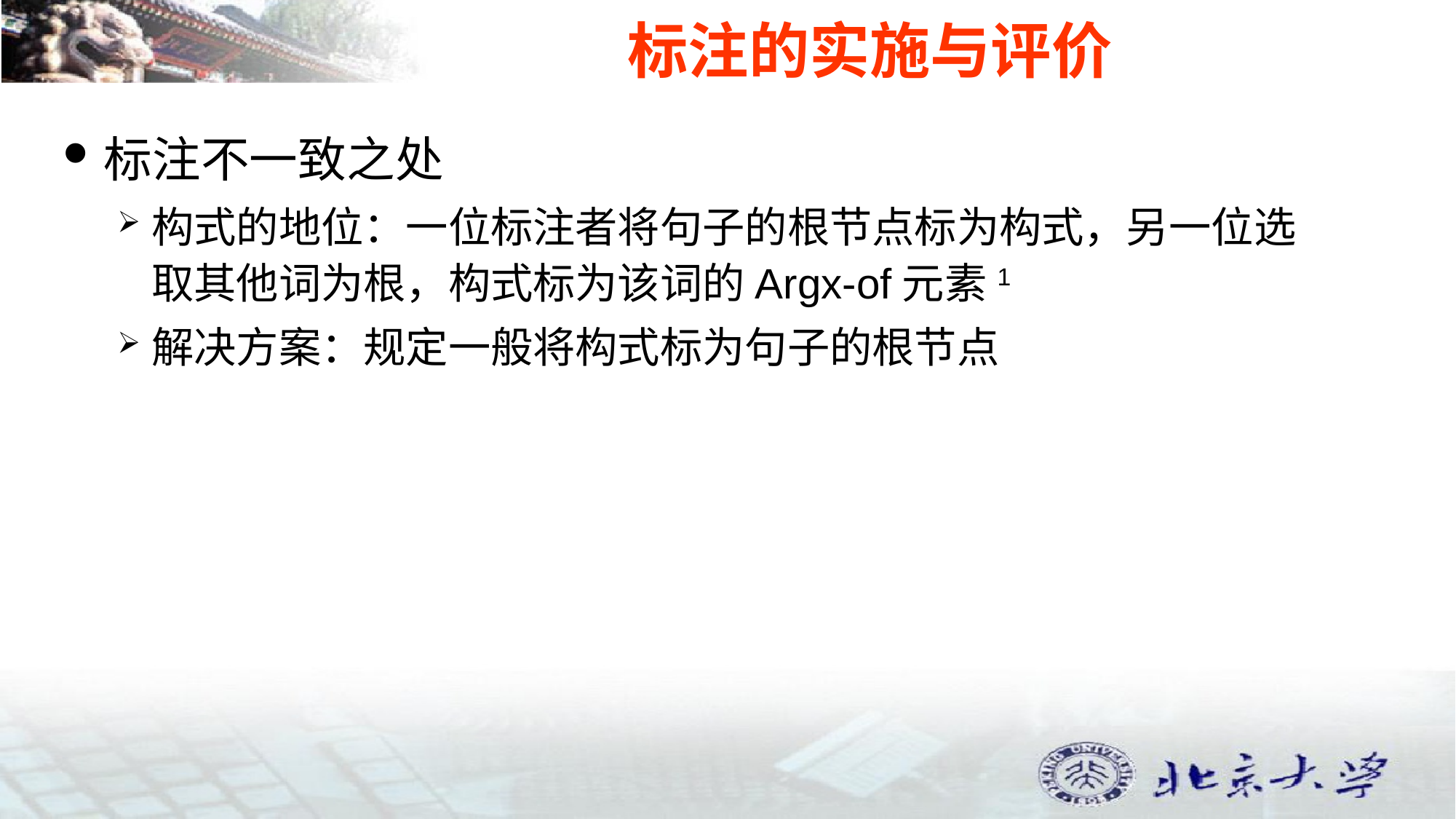

# 标注的实施与评价
标注不一致之处
构式的地位：一位标注者将句子的根节点标为构式，另一位选取其他词为根，构式标为该词的Argx-of元素1
解决方案：规定一般将构式标为句子的根节点